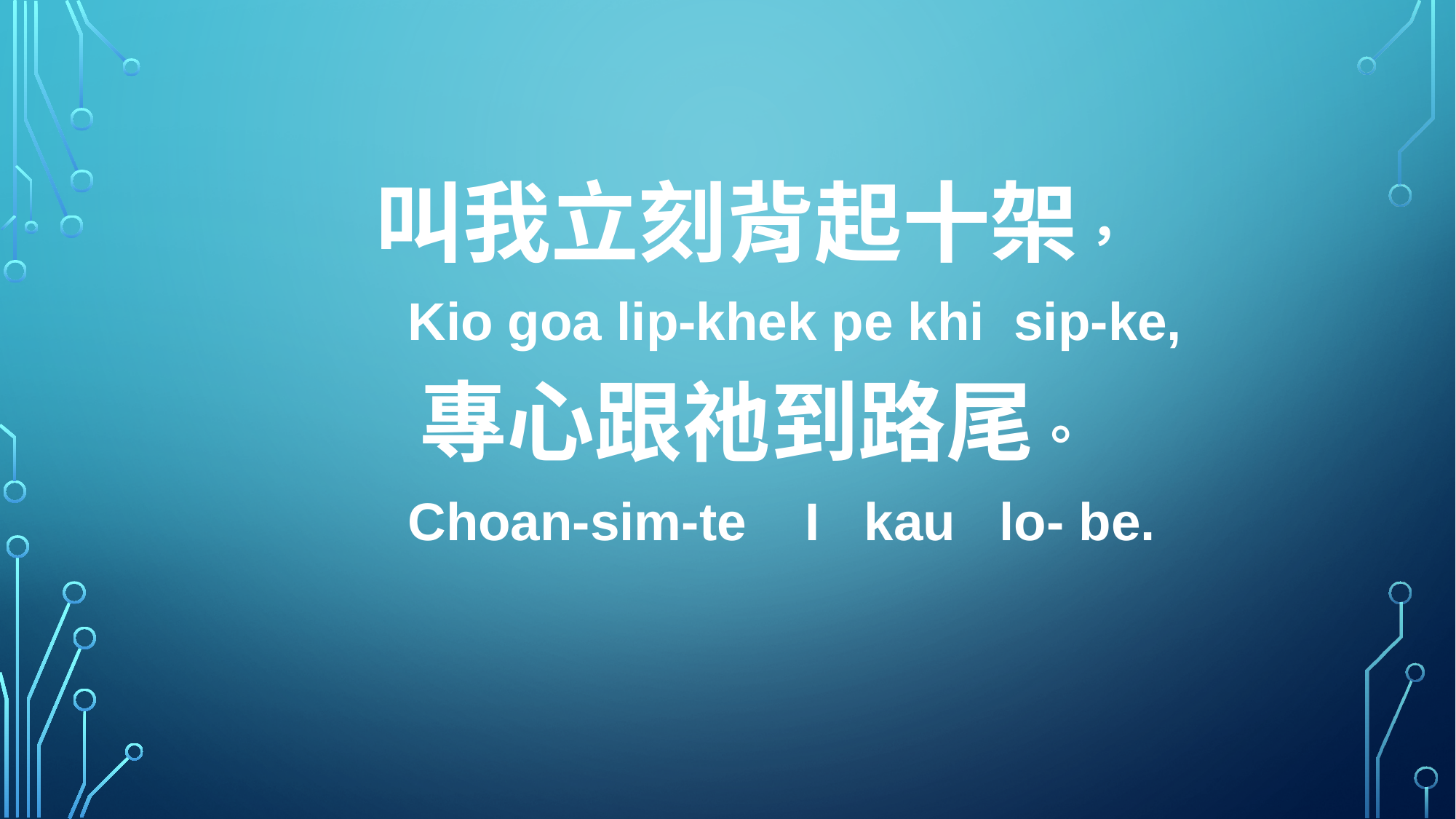

叫我立刻背起十架，
        Kio goa lip-khek pe khi  sip-ke,
專心跟祂到路尾。
        Choan-sim-te    I   kau   lo- be.